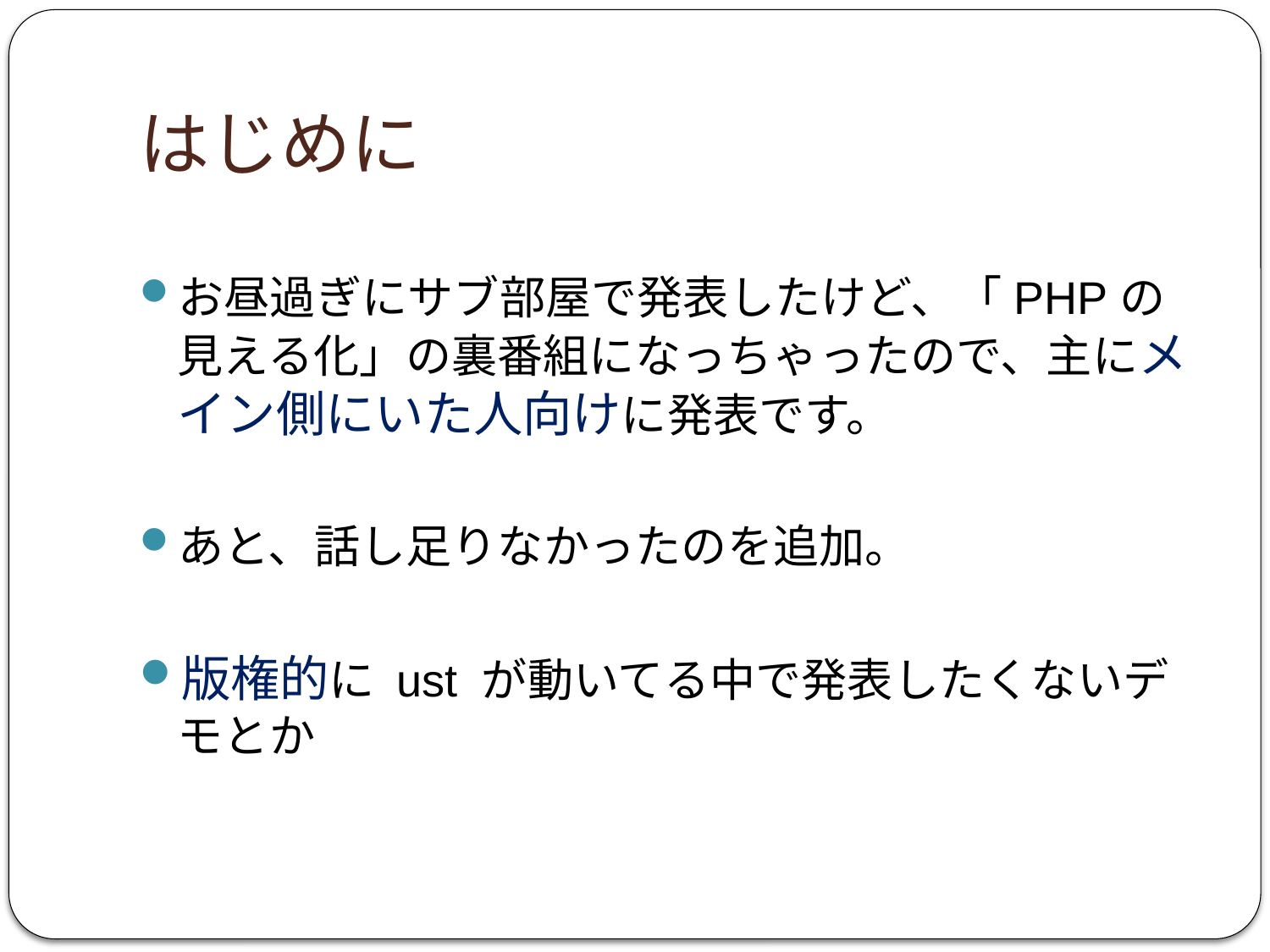

# はじめに

お昼過ぎにサブ部屋で発表したけど、「PHPの見える化」の裏番組になっちゃったので、主にメイン側にいた人向けに発表です。

あと、話し足りなかったのを追加。

版権的に ust が動いてる中で発表したくないデモとか